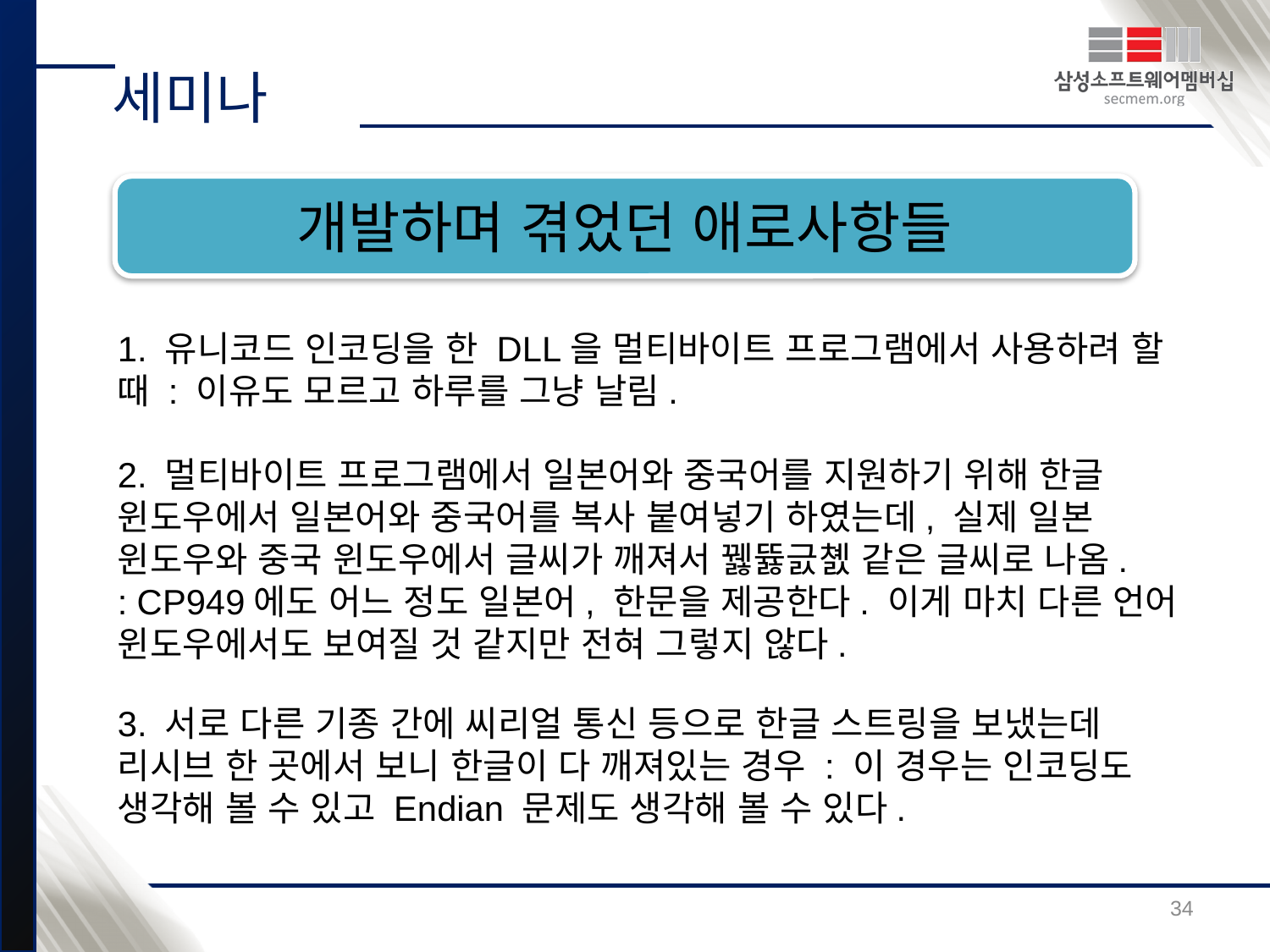

세미나
개발하며 겪었던 애로사항들
1. 유니코드 인코딩을 한 DLL을 멀티바이트 프로그램에서 사용하려 할 때 : 이유도 모르고 하루를 그냥 날림.
2. 멀티바이트 프로그램에서 일본어와 중국어를 지원하기 위해 한글 윈도우에서 일본어와 중국어를 복사 붙여넣기 하였는데, 실제 일본 윈도우와 중국 윈도우에서 글씨가 깨져서 꿿뜛긄쳸 같은 글씨로 나옴.
: CP949에도 어느 정도 일본어, 한문을 제공한다. 이게 마치 다른 언어 윈도우에서도 보여질 것 같지만 전혀 그렇지 않다.
3. 서로 다른 기종 간에 씨리얼 통신 등으로 한글 스트링을 보냈는데 리시브 한 곳에서 보니 한글이 다 깨져있는 경우 : 이 경우는 인코딩도 생각해 볼 수 있고 Endian 문제도 생각해 볼 수 있다.
34